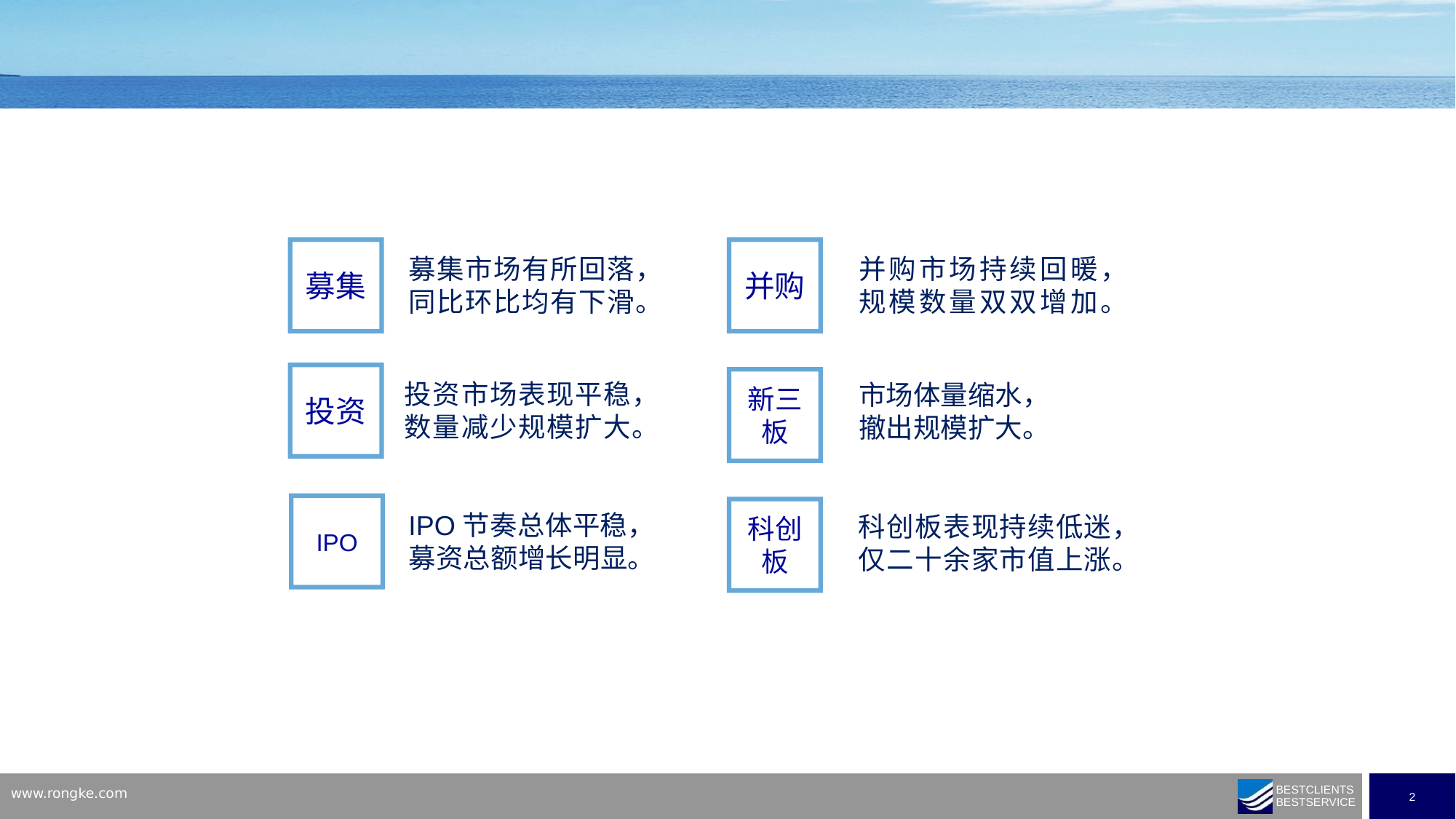

募集
并购
募集市场有所回落，同比环比均有下滑。
并购市场持续回暖，
规模数量双双增加。
投资
新三板
投资市场表现平稳，数量减少规模扩大。
市场体量缩水，
撤出规模扩大。
IPO
科创板
IPO节奏总体平稳，
募资总额增长明显。
科创板表现持续低迷，
仅二十余家市值上涨。